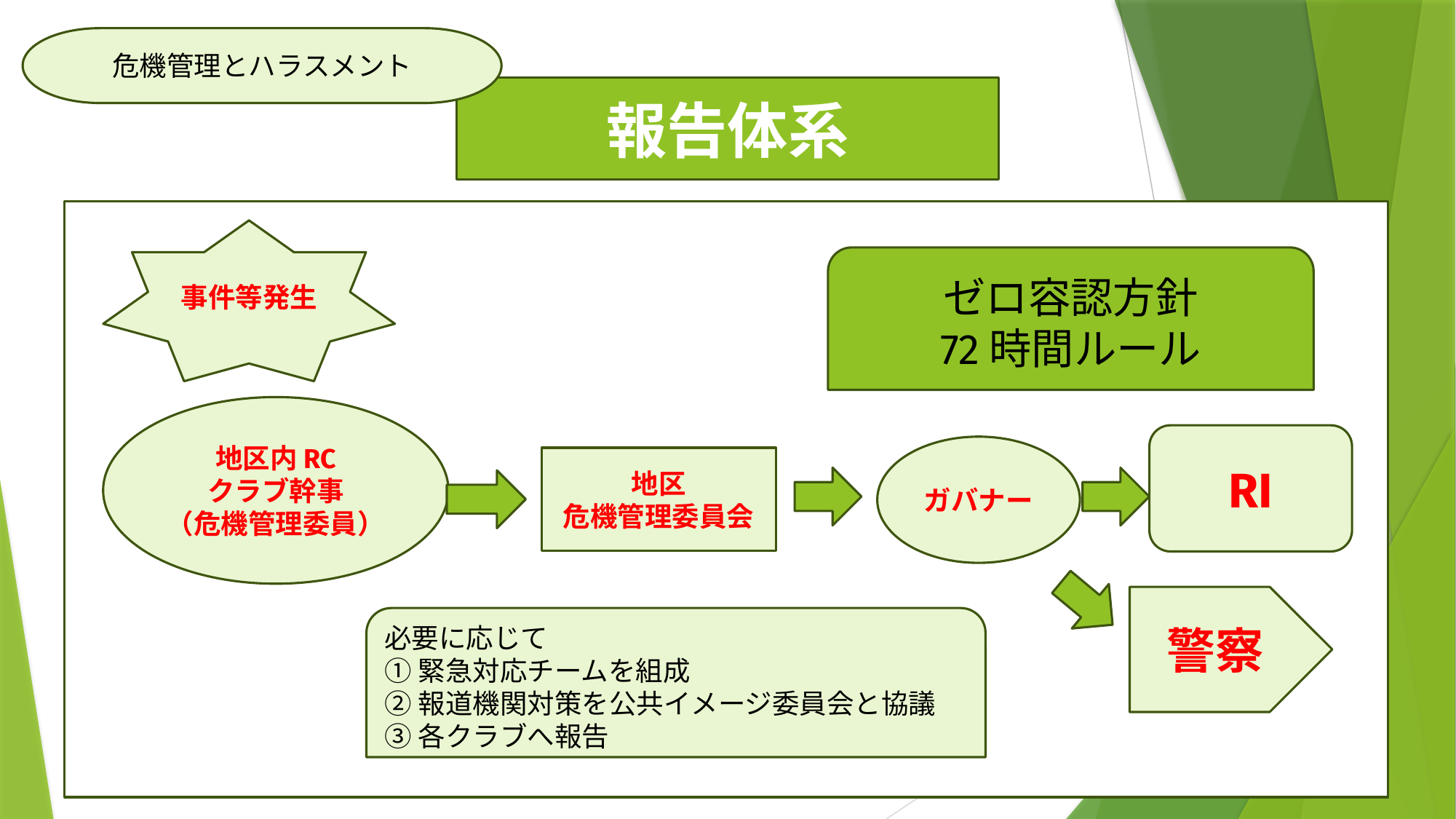

危機管理とハラスメント
報告体系

事件等発生
ゼロ容認方針
72時間ルール
地区内RC
クラブ幹事
（危機管理委員）
RI
ガバナー
地区
危機管理委員会

警察
必要に応じて
①緊急対応チームを組成
②報道機関対策を公共イメージ委員会と協議
③各クラブへ報告